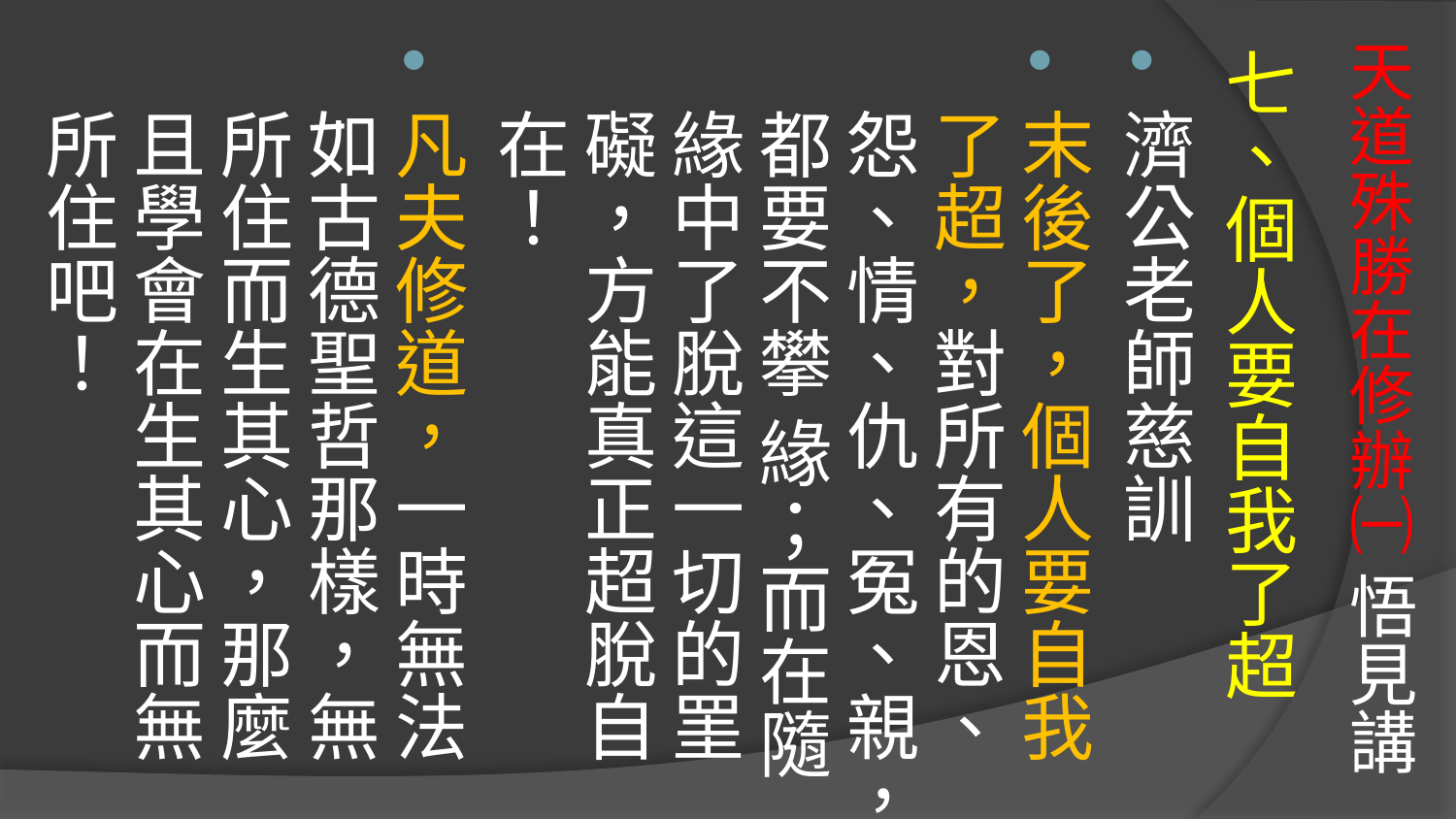

# 天道殊勝在修辦㈠ 悟見講
七、個人要自我了超
濟公老師慈訓
末後了，個人要自我了超，對所有的恩、怨、情、仇、冤、親，都要不攀 緣；而在隨緣中了脫這一切的罣礙，方能真正超脫自在！
凡夫修道，一時無法如古德聖哲那樣，無所住而生其心，那麼且學會在生其心而無所住吧！